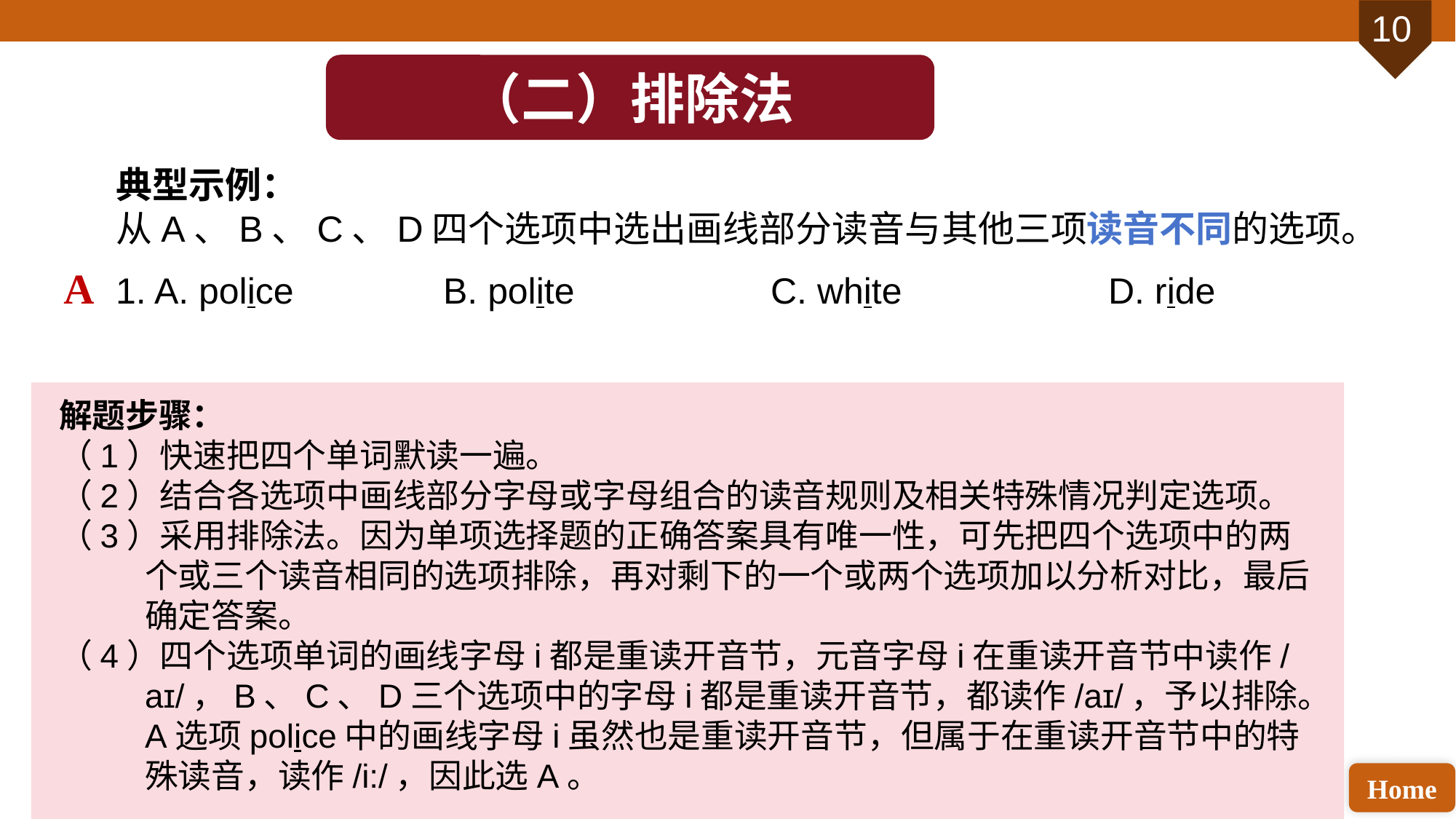

（二）排除法
典型示例：
从A、B、C、D四个选项中选出画线部分读音与其他三项读音不同的选项。
1. A. police 		B. polite 		C. white		 D. ride
A

解题步骤：
（1）快速把四个单词默读一遍。
（2）结合各选项中画线部分字母或字母组合的读音规则及相关特殊情况判定选项。
（3）采用排除法。因为单项选择题的正确答案具有唯一性，可先把四个选项中的两个或三个读音相同的选项排除，再对剩下的一个或两个选项加以分析对比，最后确定答案。
（4）四个选项单词的画线字母i都是重读开音节，元音字母i在重读开音节中读作/aɪ/，B、C、D三个选项中的字母i都是重读开音节，都读作/aɪ/，予以排除。A选项police中的画线字母i虽然也是重读开音节，但属于在重读开音节中的特殊读音，读作/i:/，因此选A。